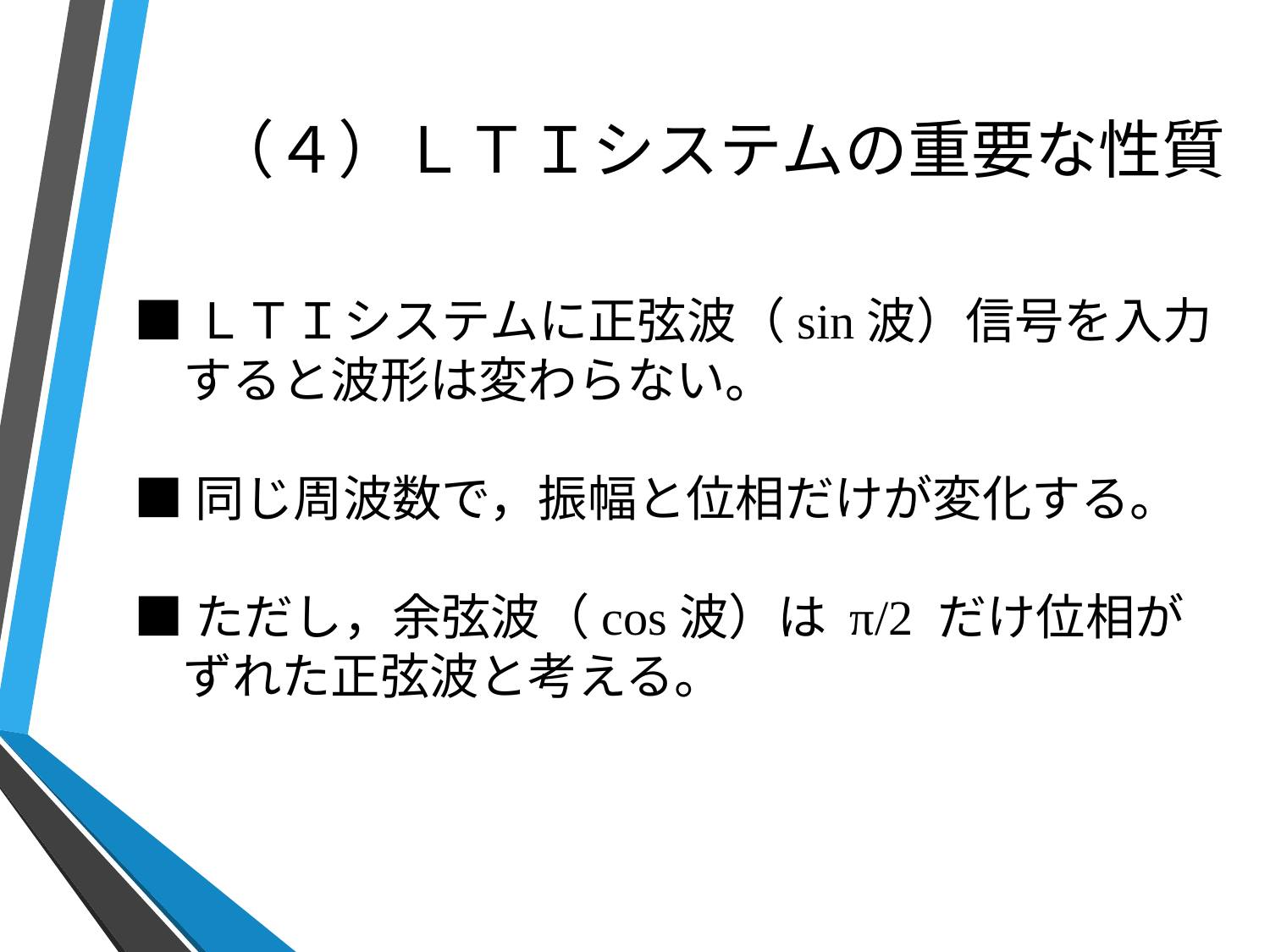

# （４）ＬＴＩシステムの重要な性質
■ＬＴＩシステムに正弦波（sin波）信号を入力すると波形は変わらない。

■同じ周波数で，振幅と位相だけが変化する。

■ただし，余弦波（cos波）は π/2 だけ位相がずれた正弦波と考える。